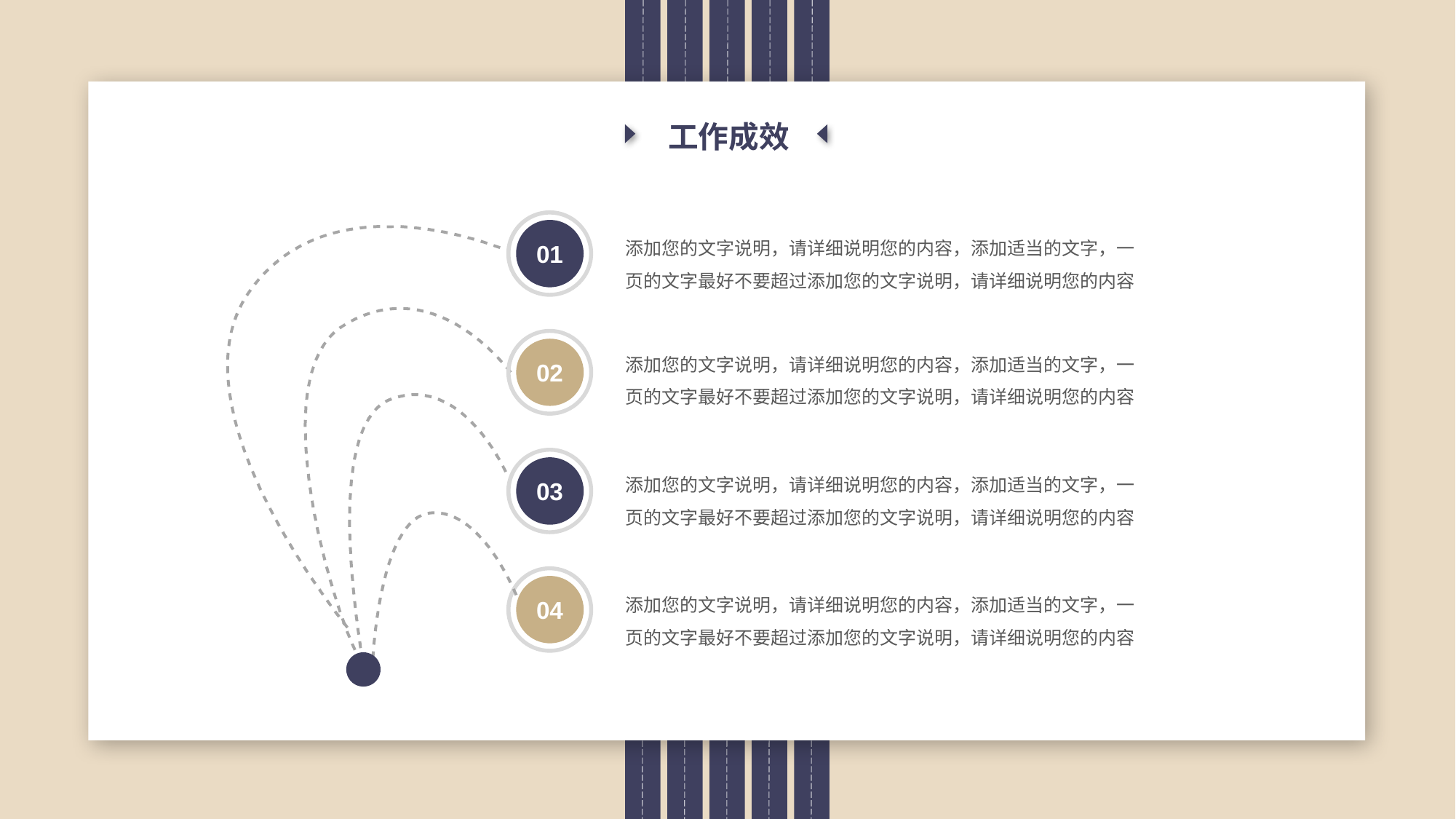

工作成效

01
添加您的文字说明，请详细说明您的内容，添加适当的文字，一页的文字最好不要超过添加您的文字说明，请详细说明您的内容

02
添加您的文字说明，请详细说明您的内容，添加适当的文字，一页的文字最好不要超过添加您的文字说明，请详细说明您的内容

03
添加您的文字说明，请详细说明您的内容，添加适当的文字，一页的文字最好不要超过添加您的文字说明，请详细说明您的内容

04
添加您的文字说明，请详细说明您的内容，添加适当的文字，一页的文字最好不要超过添加您的文字说明，请详细说明您的内容